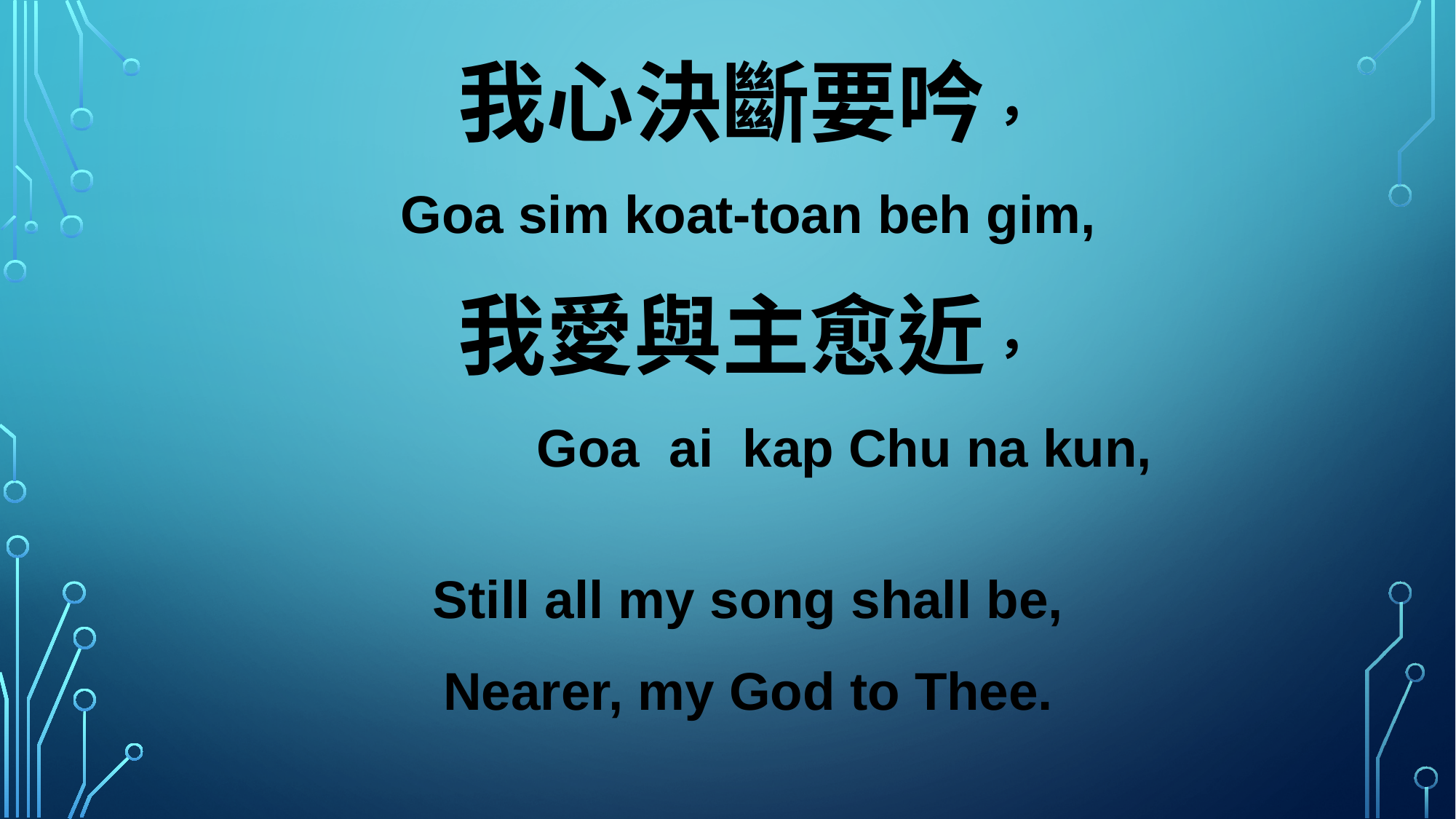

我心決斷要吟，
Goa sim koat-toan beh gim,
我愛與主愈近，
                     Goa  ai  kap Chu na kun,

Still all my song shall be,
Nearer, my God to Thee.